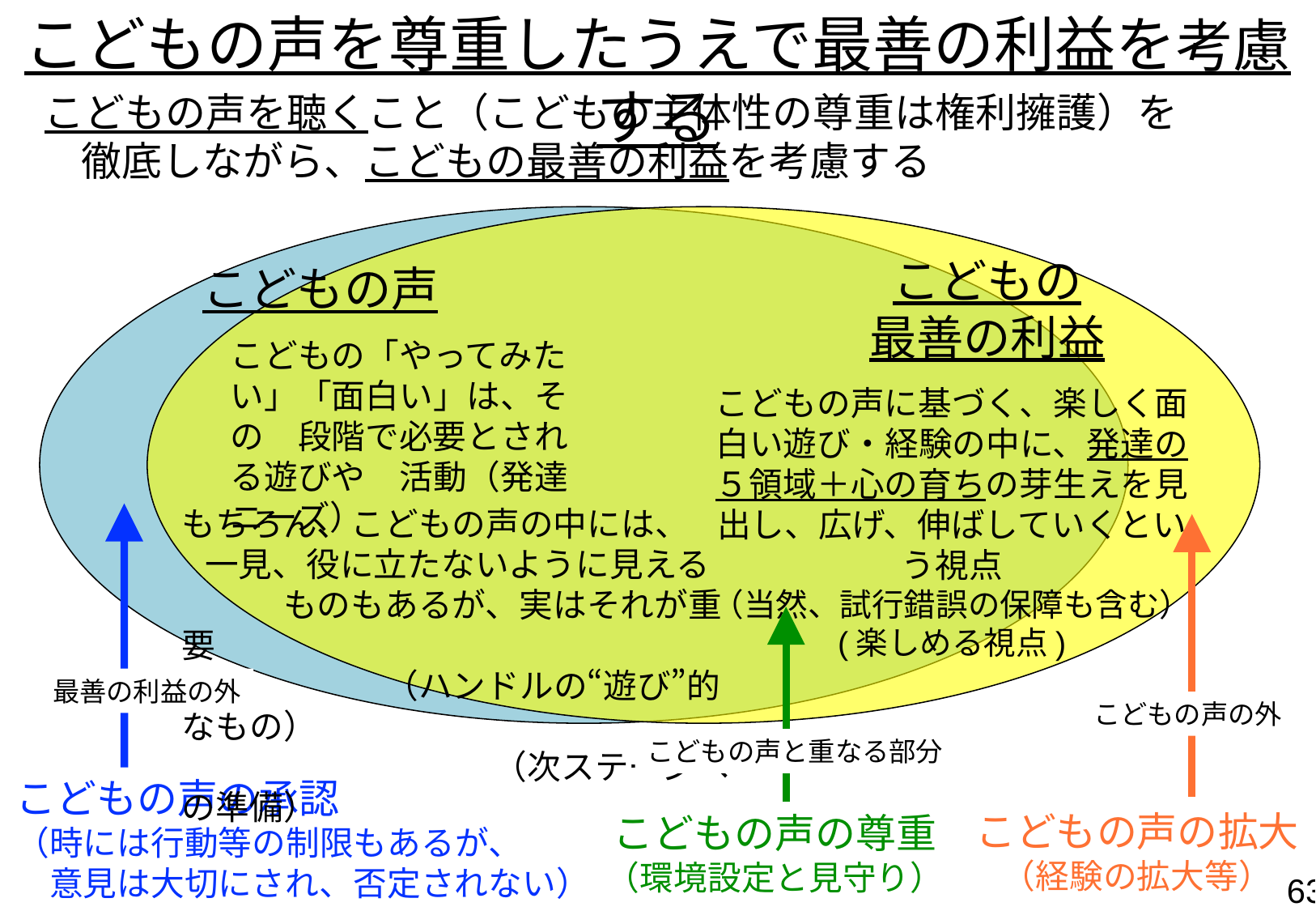

こどもの声を尊重したうえで最善の利益を考慮する

こどもの声を聴くこと（こどもの主体性の尊重は権利擁護）を
   徹底しながら、こどもの最善の利益を考慮する

こどもの
最善の利益
こどもの声に基づく、楽しく面白い遊び・経験の中に、発達の５領域＋心の育ちの芽生えを見出し、広げ、伸ばしていくという視点
（当然、試行錯誤の保障も含む）
(楽しめる視点)
こどもの声
こどもの「やってみたい」「面白い」は、その　段階で必要とされる遊びや　活動（発達ニーズ）
もちろん、こどもの声の中には、
  一見、役に立たないように見える
　　　ものもあるが、実はそれが重要
　　　　　　（ハンドルの“遊び”的なもの）
　　　　　　　　 　（次ステージへの準備）
最善の利益の外
こどもの声の外
こどもの声と重なる部分
こどもの声の承認
（時には行動等の制限もあるが、
　意見は大切にされ、否定されない）
こどもの声の拡大
（経験の拡大等）
こどもの声の尊重
（環境設定と見守り）
63